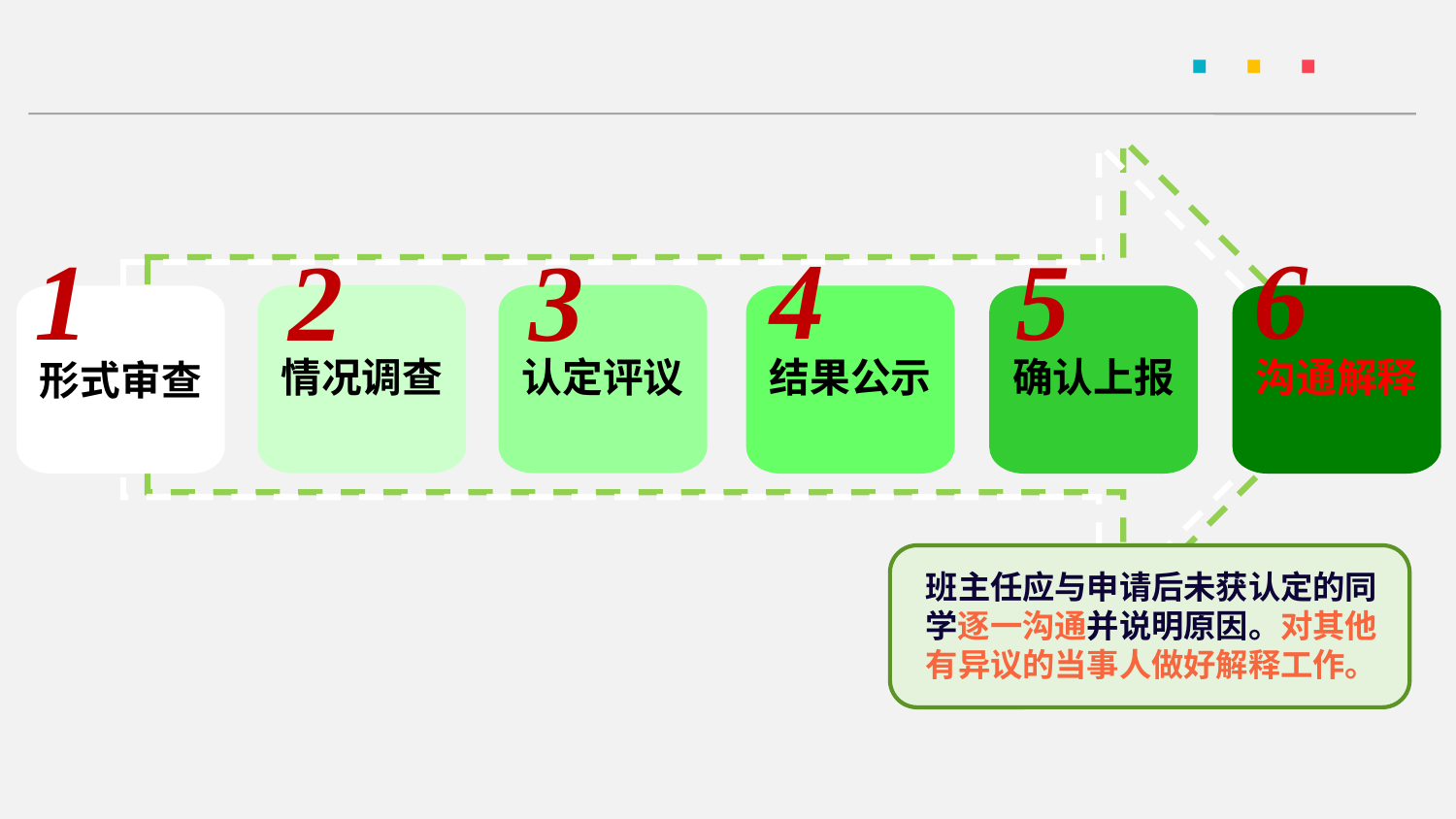

4
6
1
5
2
3
情况调查
认定评议
形式审查
结果公示
确认上报
沟通解释

班主任应与申请后未获认定的同学逐一沟通并说明原因。对其他有异议的当事人做好解释工作。